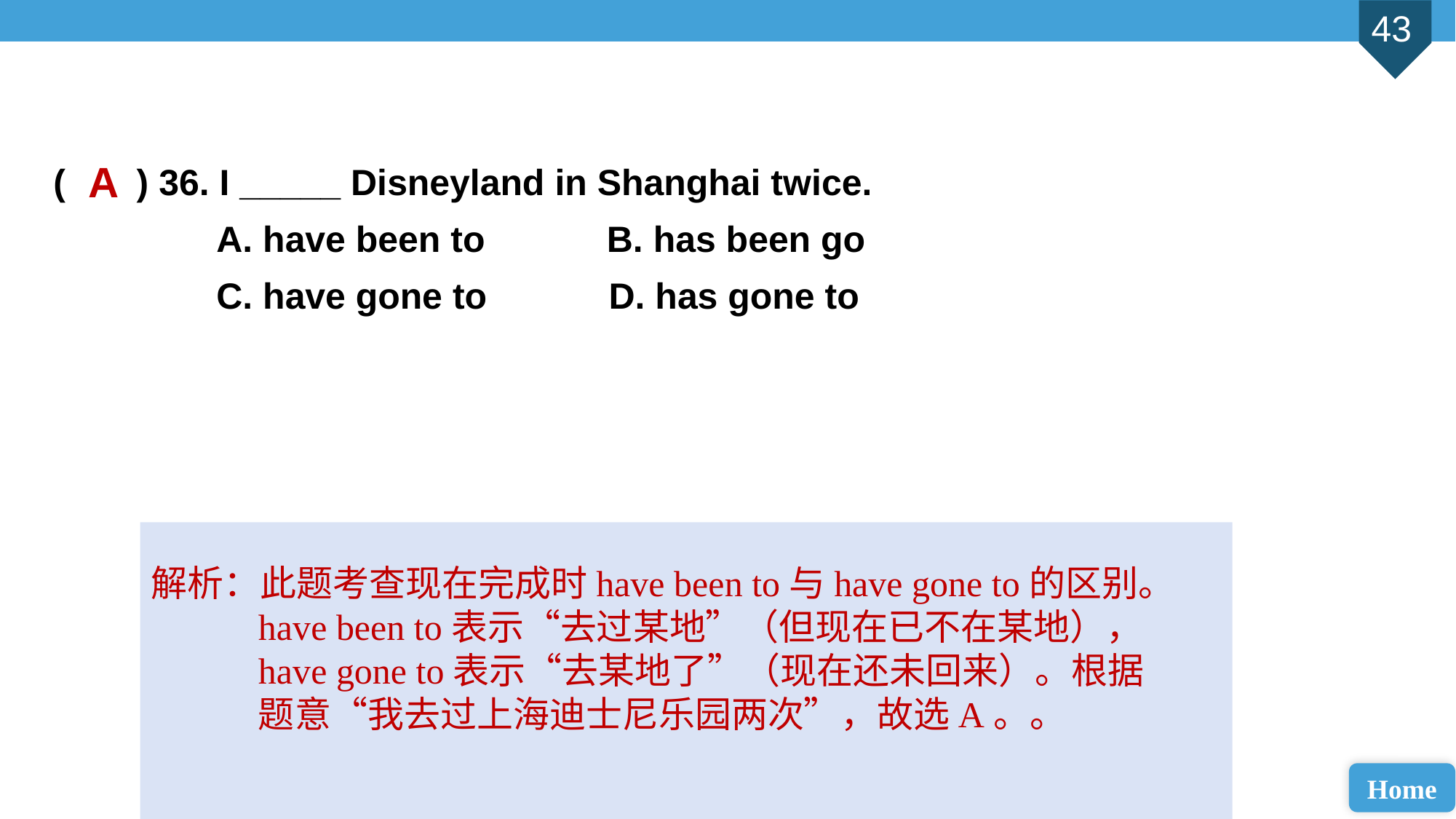

(       ) 36. I _____ Disneyland in Shanghai twice.
                A. have been to            B. has been go
                C. have gone to            D. has gone to
A

解析：此题考查现在完成时have been to与have gone to的区别。have been to表示“去过某地”（但现在已不在某地），have gone to表示“去某地了”（现在还未回来）。根据题意“我去过上海迪士尼乐园两次”，故选A。。